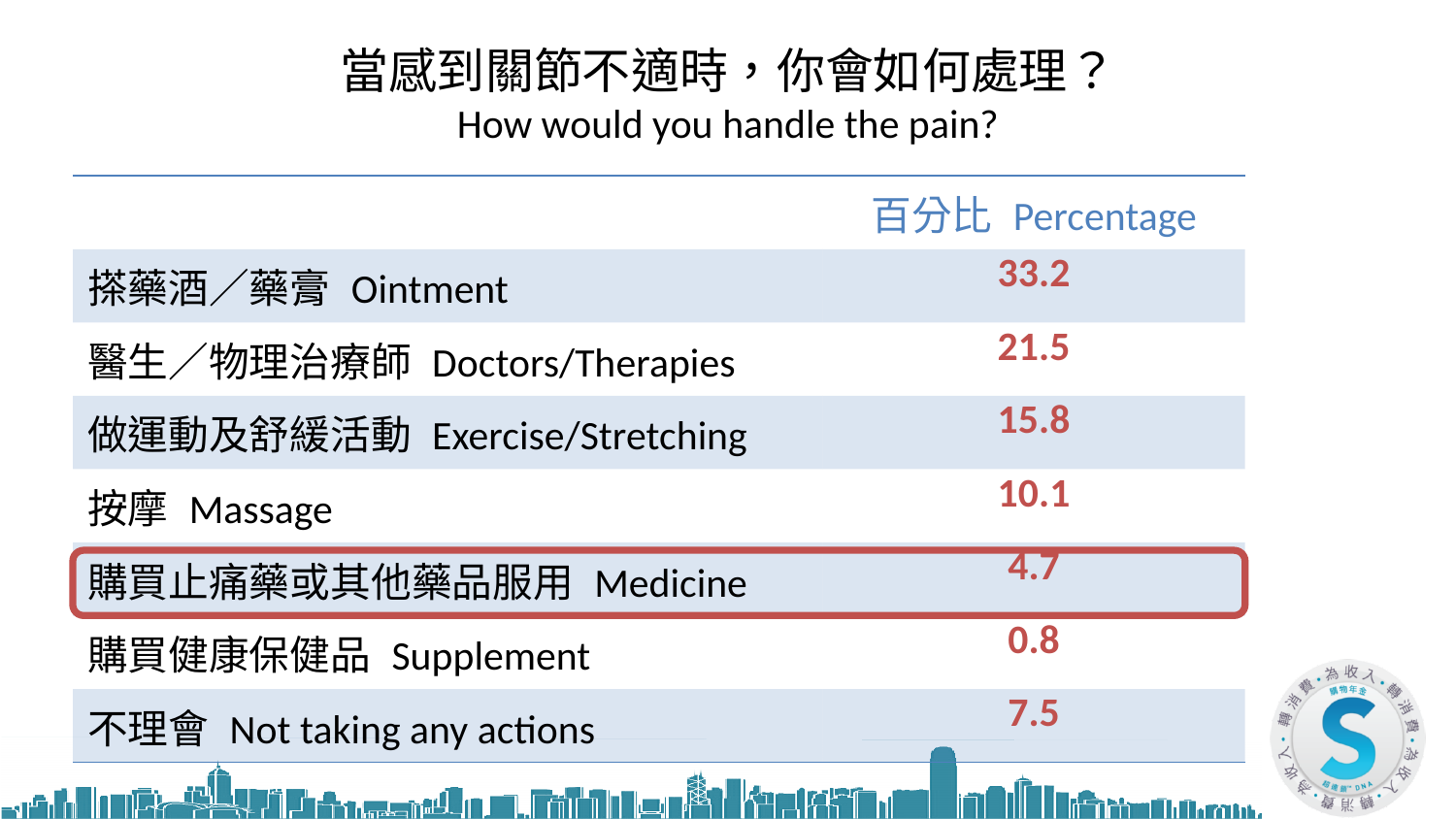

# 當感到關節不適時，你會如何處理？ How would you handle the pain?
|  | 百分比 Percentage |
| --- | --- |
| 搽藥酒／藥膏 Ointment | 33.2 |
| 醫生／物理治療師 Doctors/Therapies | 21.5 |
| 做運動及舒緩活動 Exercise/Stretching | 15.8 |
| 按摩 Massage | 10.1 |
| 購買止痛藥或其他藥品服用 Medicine | 4.7 |
| 購買健康保健品 Supplement | 0.8 |
| 不理會 Not taking any actions | 7.5 |